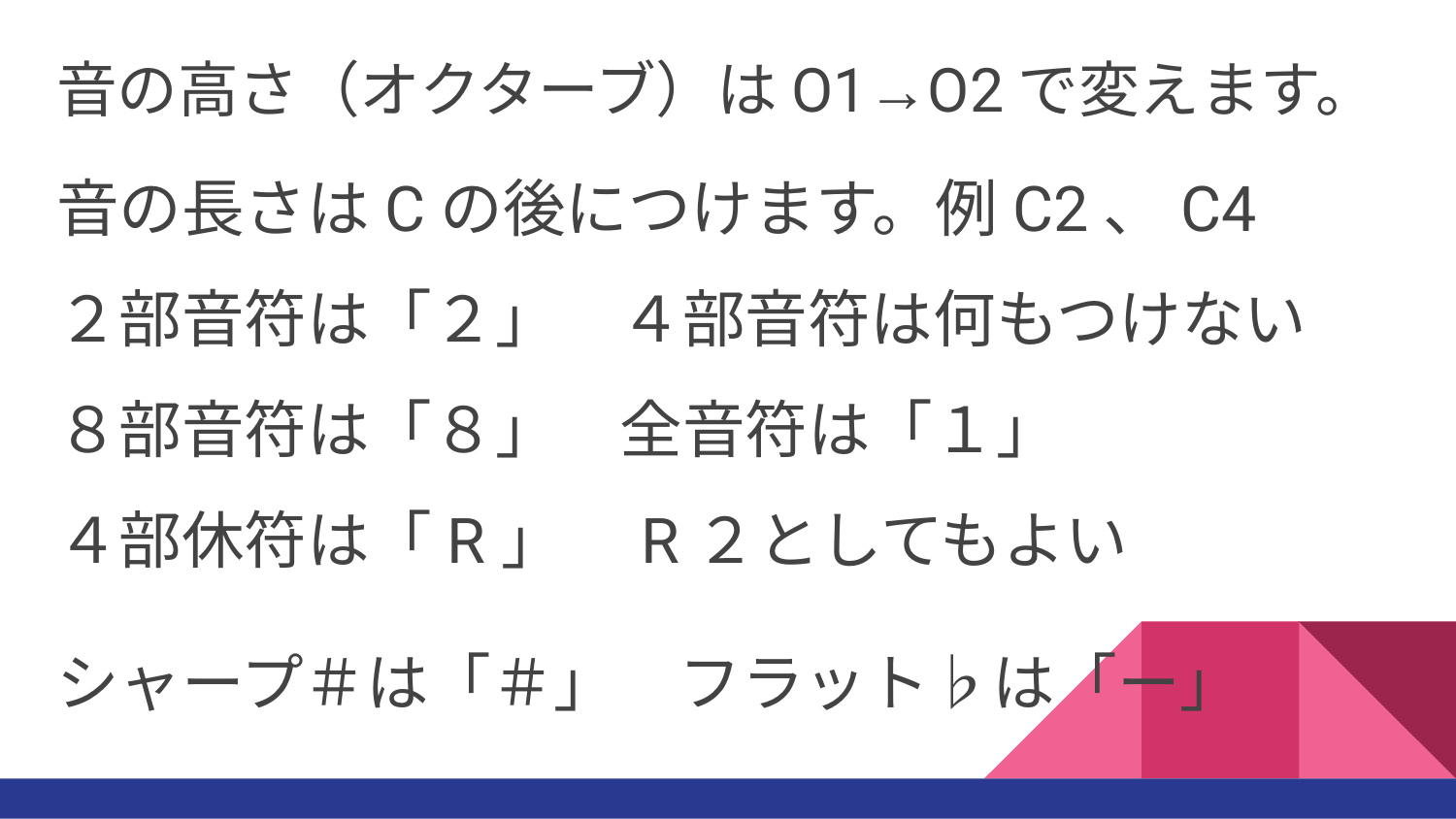

音の高さ（オクターブ）はO1→O2で変えます。
音の長さはCの後につけます。例C2、C4
２部音符は「２」　４部音符は何もつけない
８部音符は「８」　全音符は「１」
４部休符は「R」　R２としてもよい
シャープ＃は「＃」　フラット♭は「ー」